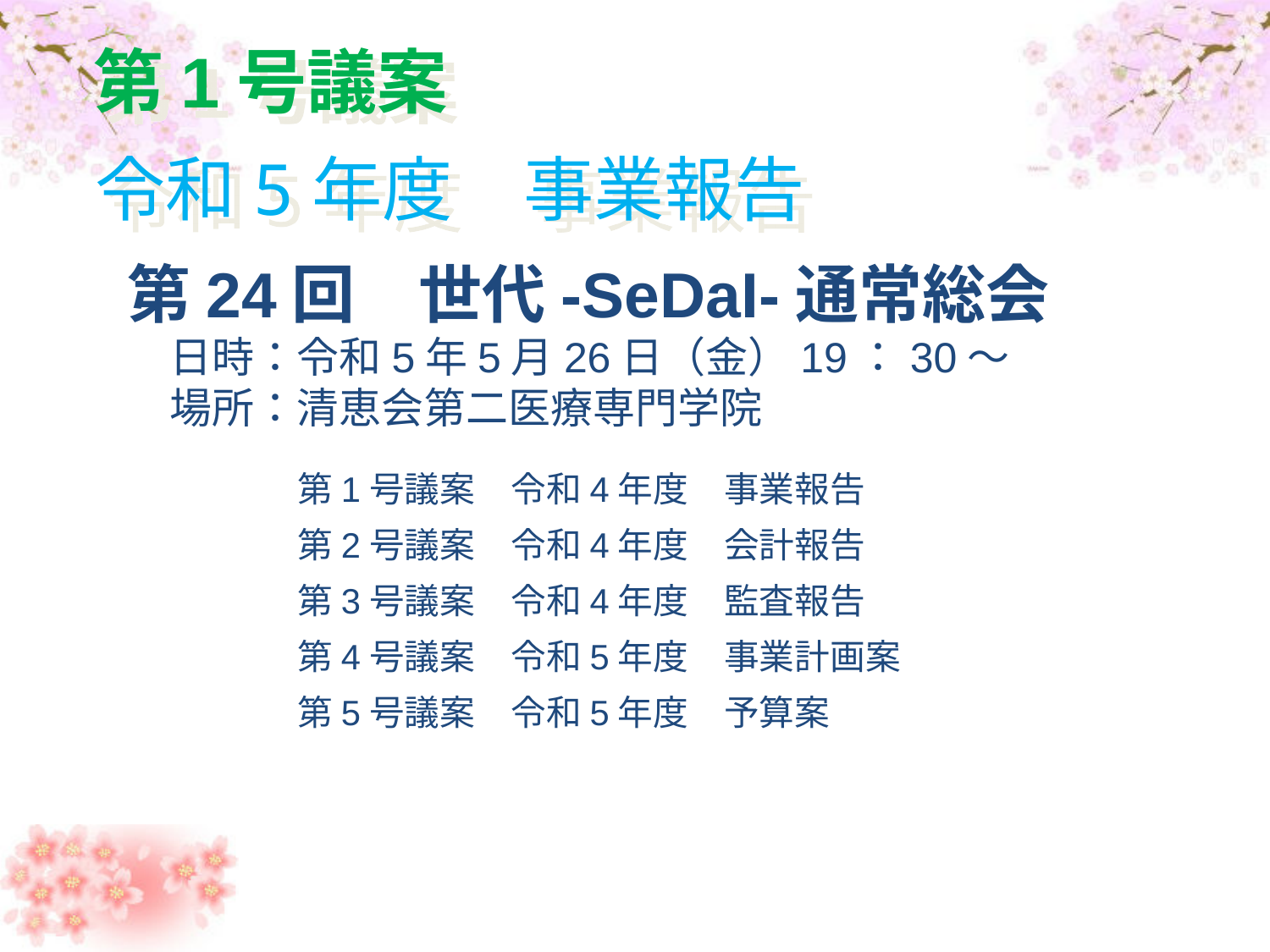

第1号議案
	令和5年度　事業報告

第24回　世代-SeDaI-通常総会
　日時：令和5年5月26日（金）19：30～
　場所：清恵会第二医療専門学院
第1号議案　令和4年度　事業報告
第2号議案　令和4年度　会計報告
第3号議案　令和4年度　監査報告
第4号議案　令和5年度　事業計画案
第5号議案　令和5年度　予算案